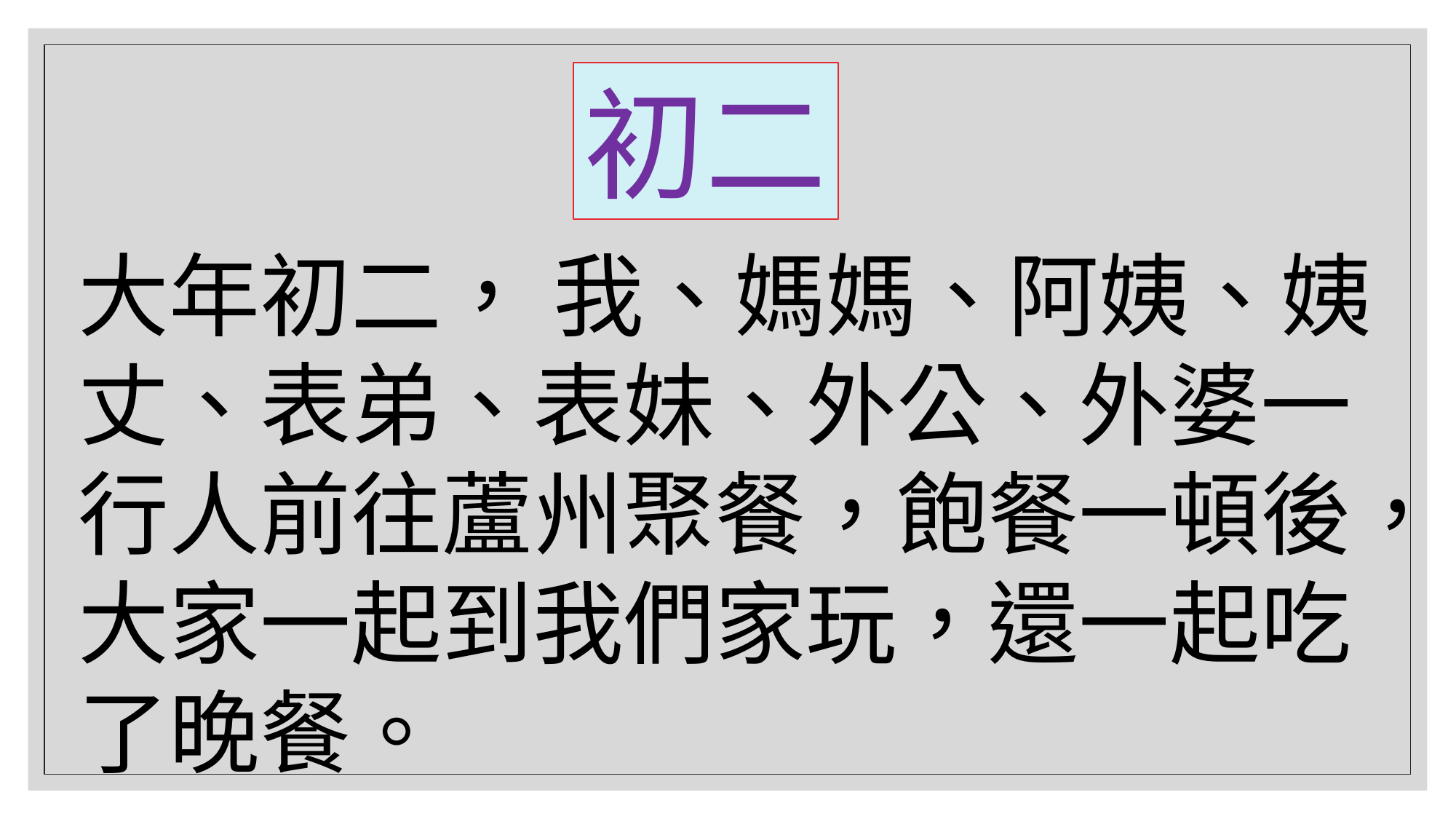

初二
大年初二， 我、媽媽、阿姨、姨丈、表弟、表妹、外公、外婆一行人前往蘆州聚餐，飽餐一頓後，大家一起到我們家玩，還一起吃了晚餐。